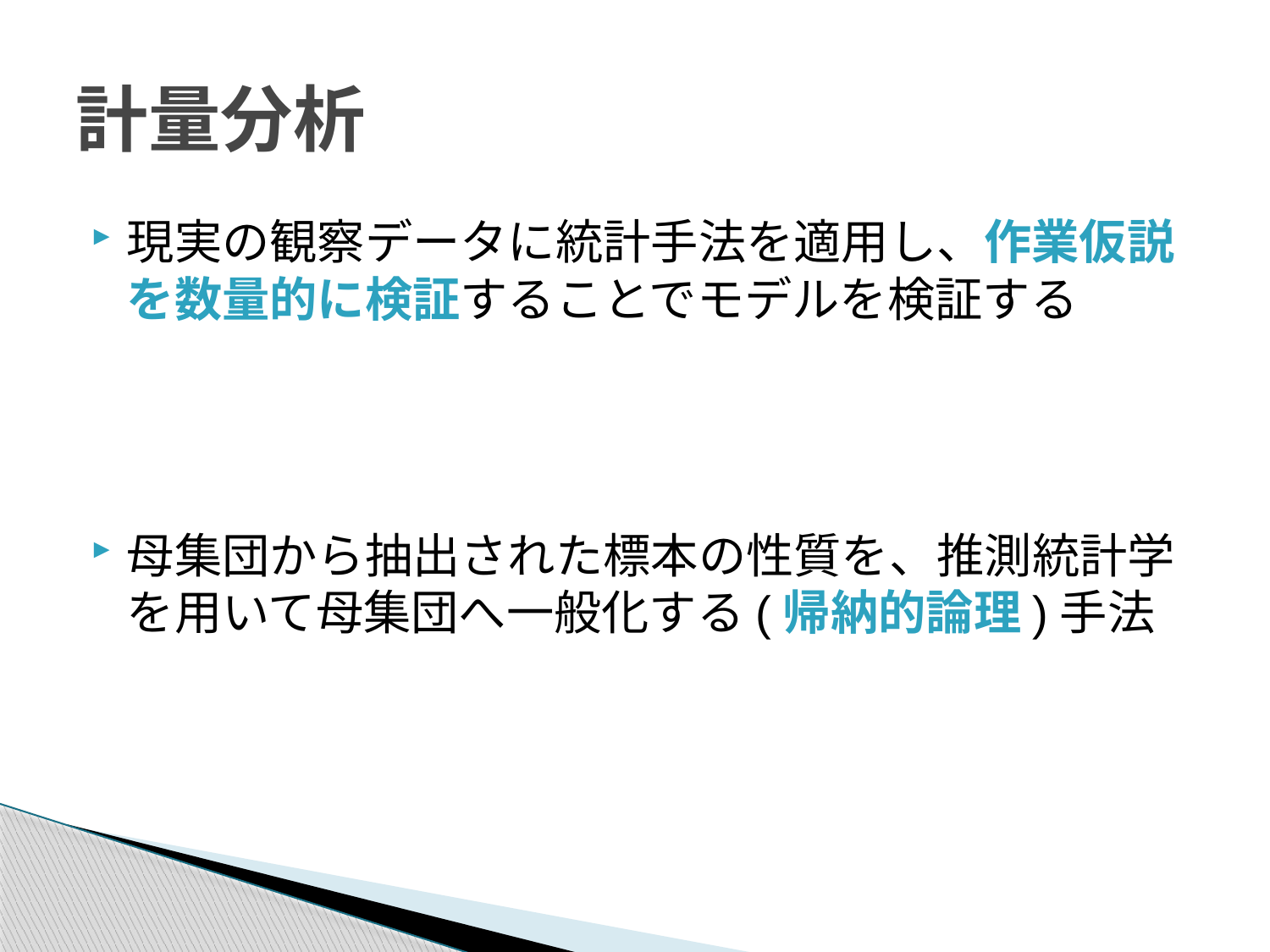

# 計量分析
現実の観察データに統計手法を適用し、作業仮説を数量的に検証することでモデルを検証する

母集団から抽出された標本の性質を、推測統計学を用いて母集団へ一般化する(帰納的論理)手法